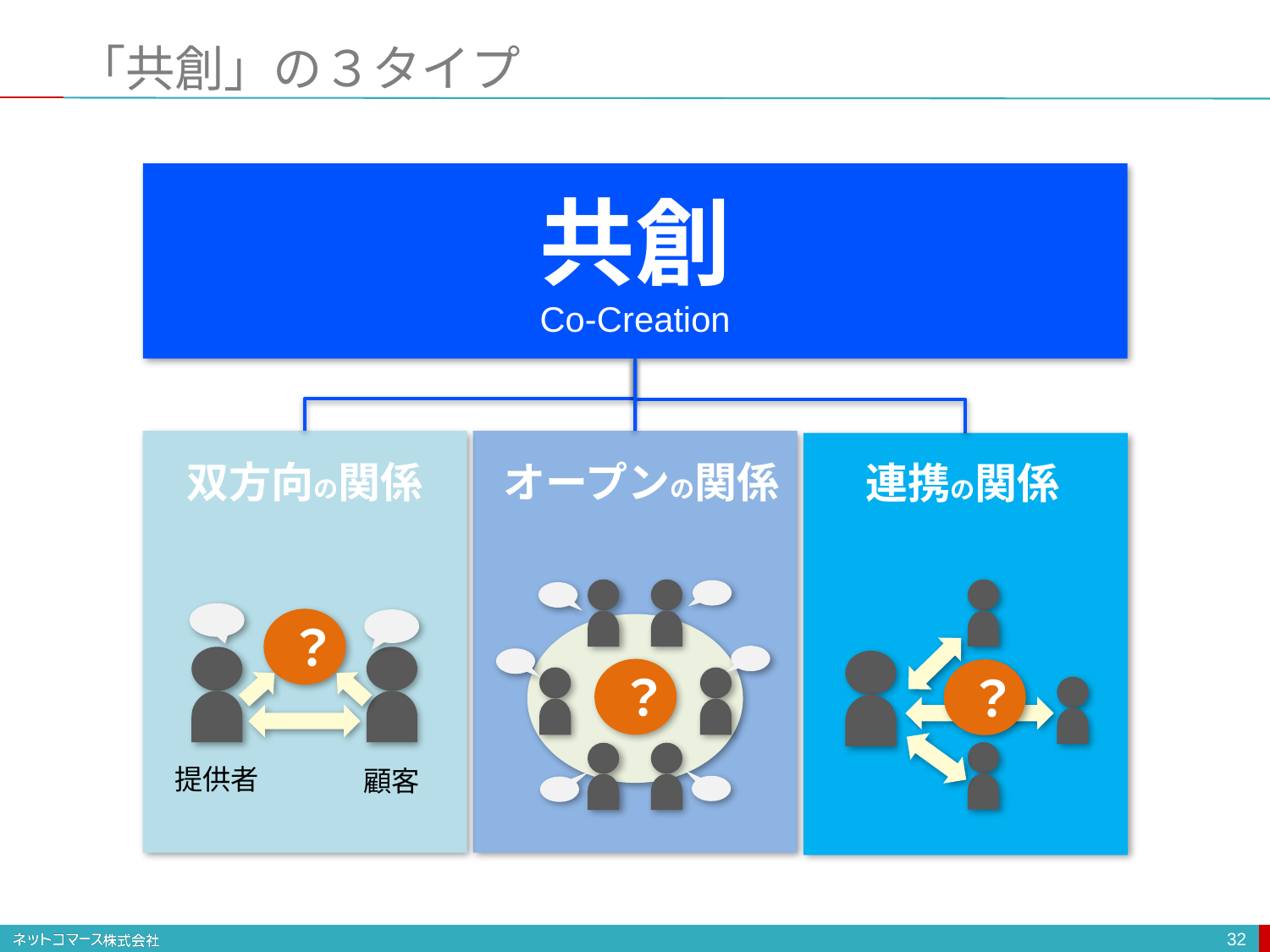

# 「共創」の３タイプ
共創
Co-Creation

双方向の関係
オープンの関係
連携の関係

？

？
？

提供者
顧客

32